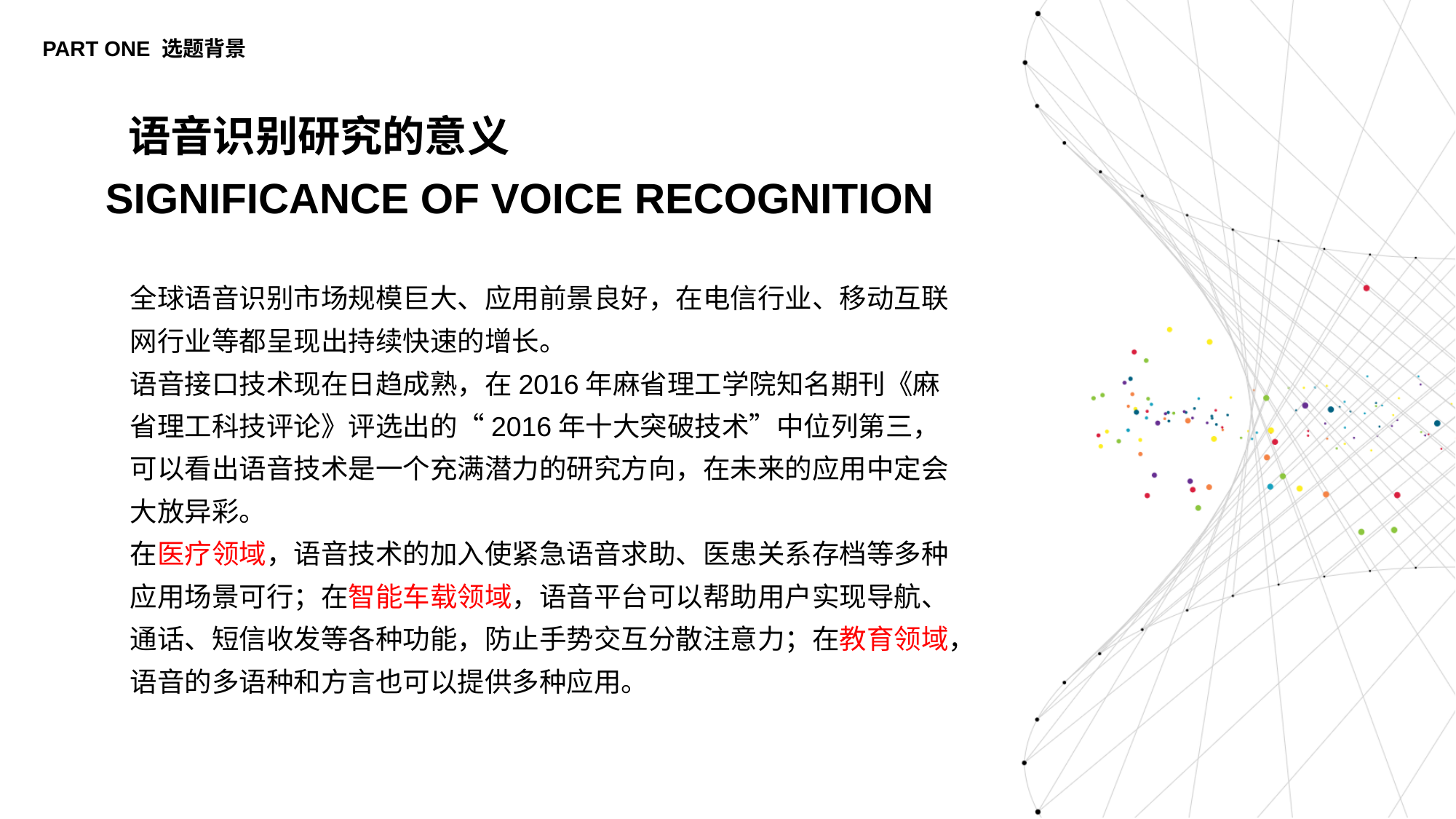

PART ONE 选题背景
语音识别研究的意义
SIGNIFICANCE OF VOICE RECOGNITION
全球语音识别市场规模巨大、应用前景良好，在电信行业、移动互联网行业等都呈现出持续快速的增长。
语音接口技术现在日趋成熟，在2016年麻省理工学院知名期刊《麻省理工科技评论》评选出的“2016年十大突破技术”中位列第三，可以看出语音技术是一个充满潜力的研究方向，在未来的应用中定会大放异彩。
在医疗领域，语音技术的加入使紧急语音求助、医患关系存档等多种应用场景可行；在智能车载领域，语音平台可以帮助用户实现导航、通话、短信收发等各种功能，防止手势交互分散注意力；在教育领域，语音的多语种和方言也可以提供多种应用。